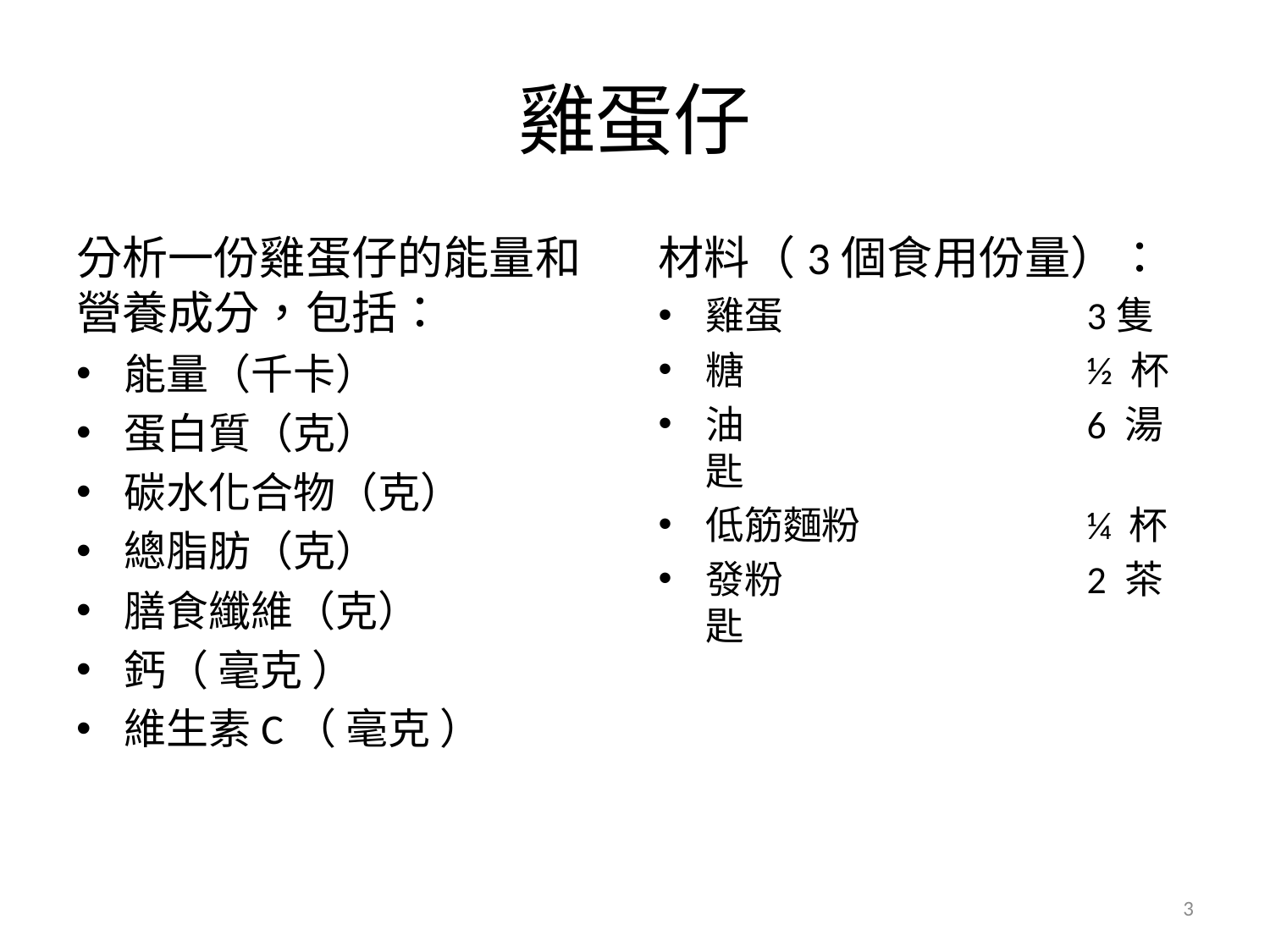

# 雞蛋仔
分析一份雞蛋仔的能量和營養成分，包括：
能量（千卡）
蛋白質（克）
碳水化合物（克）
總脂肪（克）
膳食纖維（克）
鈣（ 毫克 ）
維生素C（ 毫克 ）
材料（3個食用份量）：
雞蛋			3隻
糖			½ 杯
油			6 湯匙
低筋麵粉		¼ 杯
發粉			2 茶匙

3